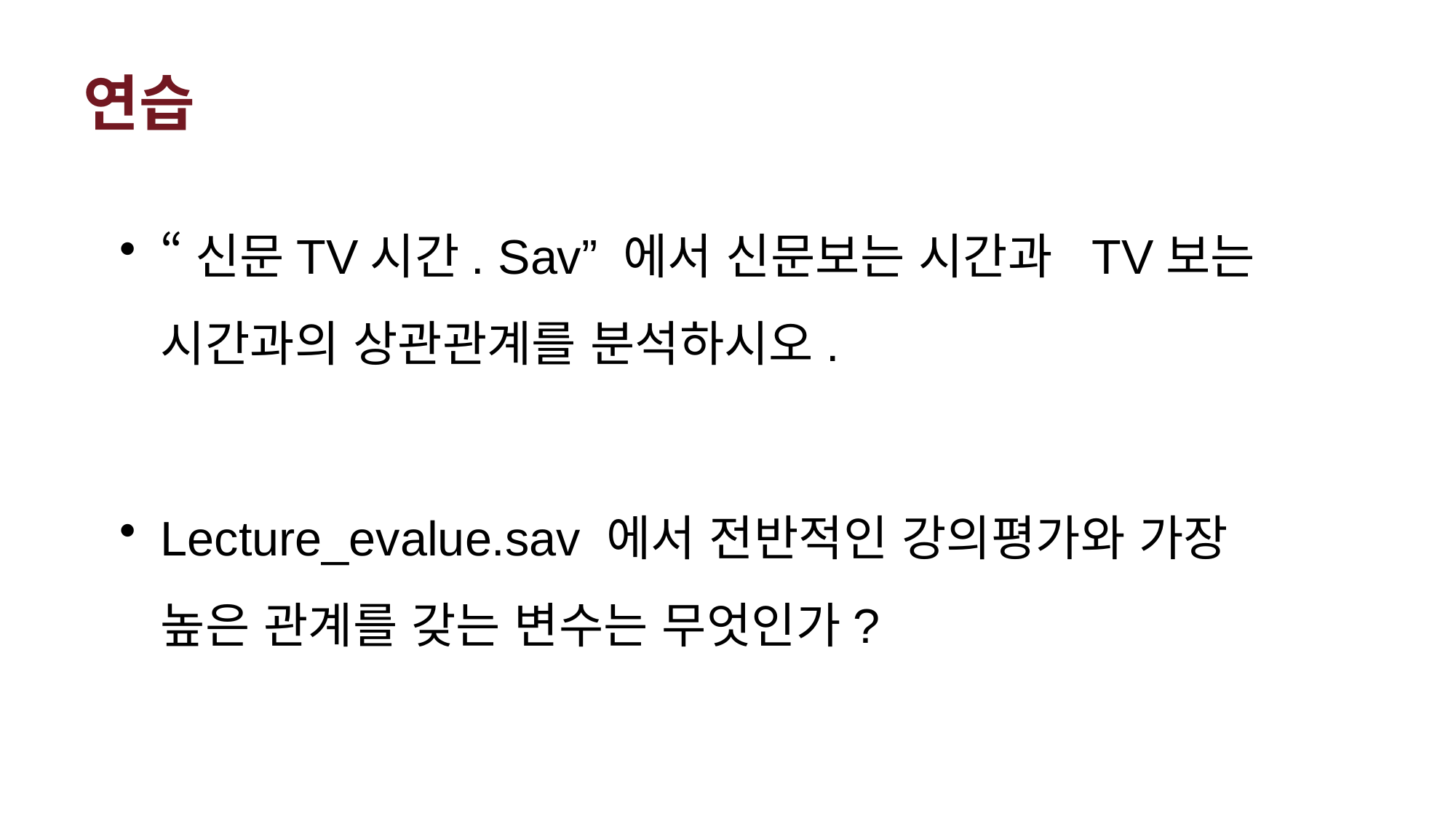

# 연습
“신문TV시간. Sav” 에서 신문보는 시간과  TV보는 시간과의 상관관계를 분석하시오.

Lecture_evalue.sav 에서 전반적인 강의평가와 가장 높은 관계를 갖는 변수는 무엇인가?